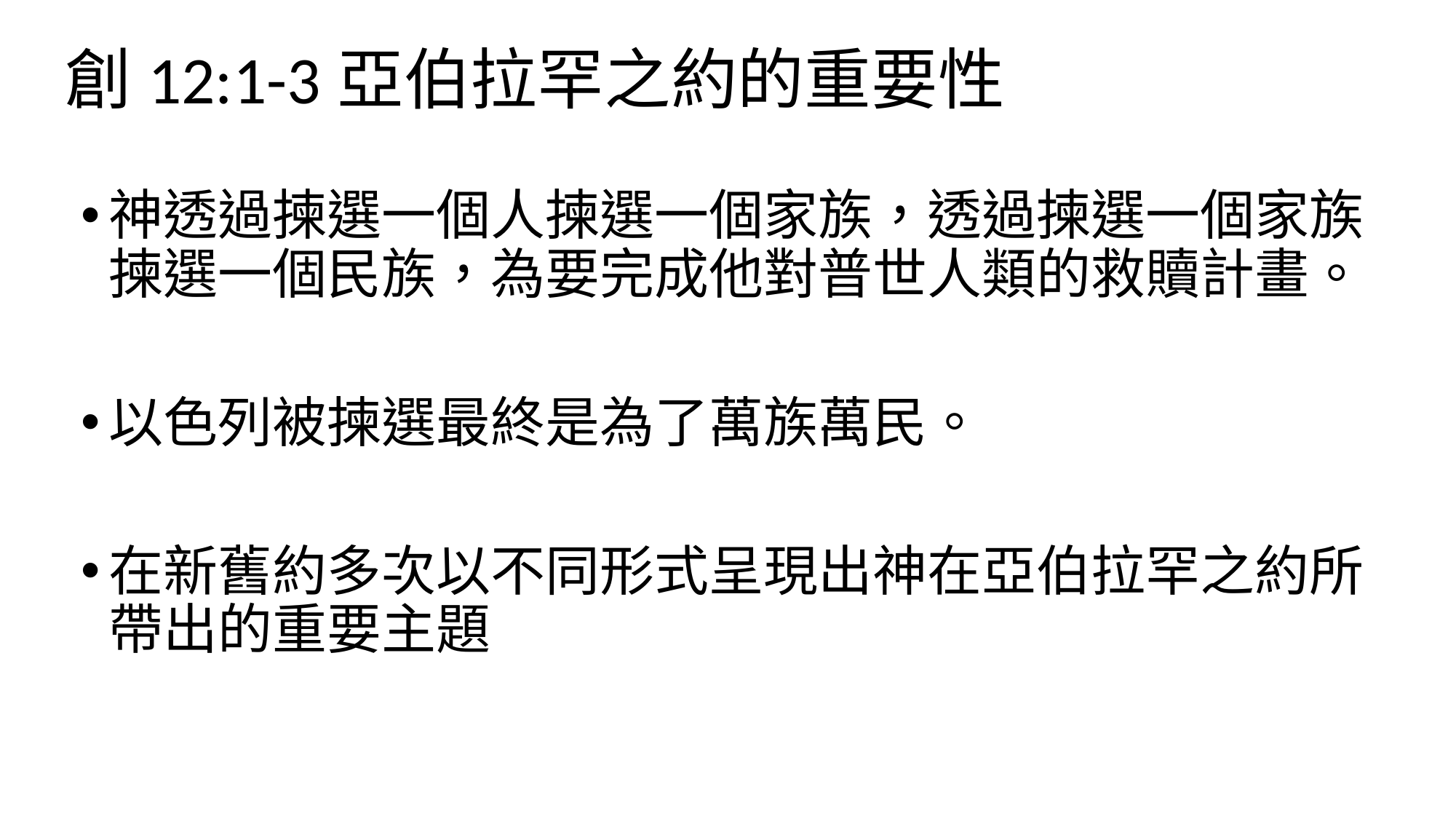

# 創12:1-3亞伯拉罕之約的重要性

神透過揀選一個人揀選一個家族，透過揀選一個家族揀選一個民族，為要完成他對普世人類的救贖計畫。

以色列被揀選最終是為了萬族萬民。

在新舊約多次以不同形式呈現出神在亞伯拉罕之約所帶出的重要主題